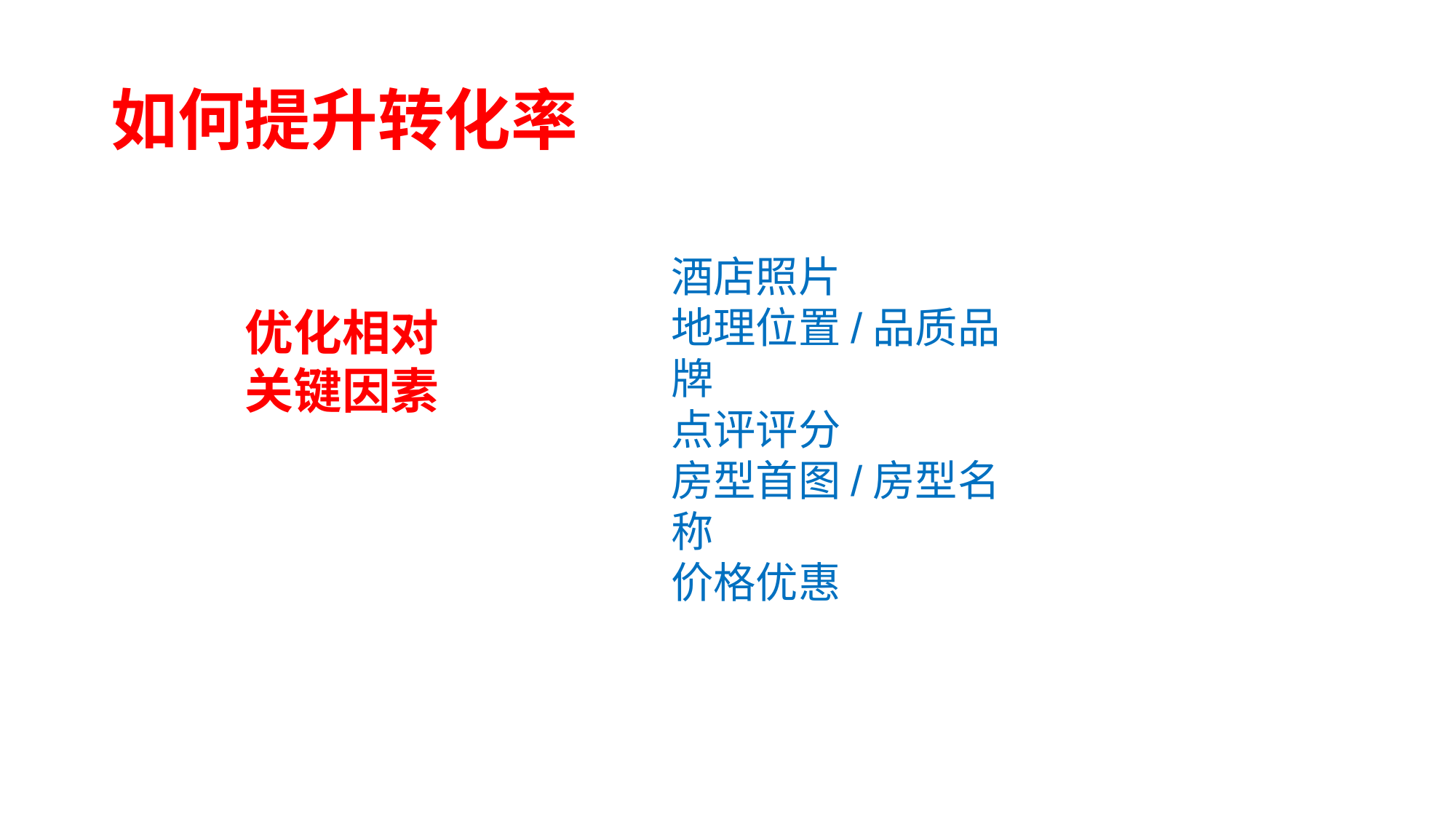

# 如何提升转化率
酒店照片
地理位置/品质品牌
点评评分
房型首图/房型名称
价格优惠
优化相对关键因素